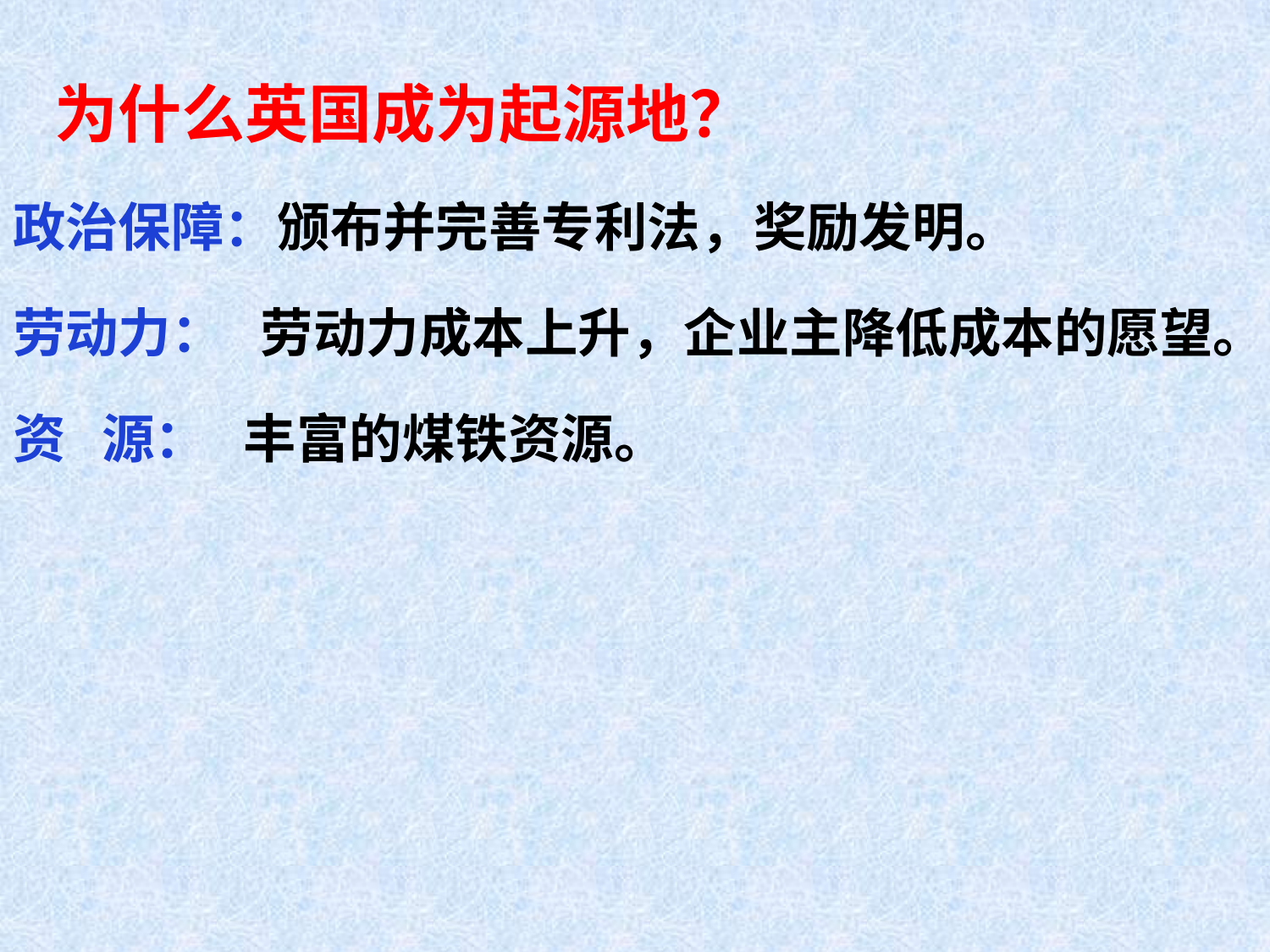

为什么英国成为起源地？
政治保障：颁布并完善专利法，奖励发明。
劳动力：   劳动力成本上升，企业主降低成本的愿望。
资   源：   丰富的煤铁资源。